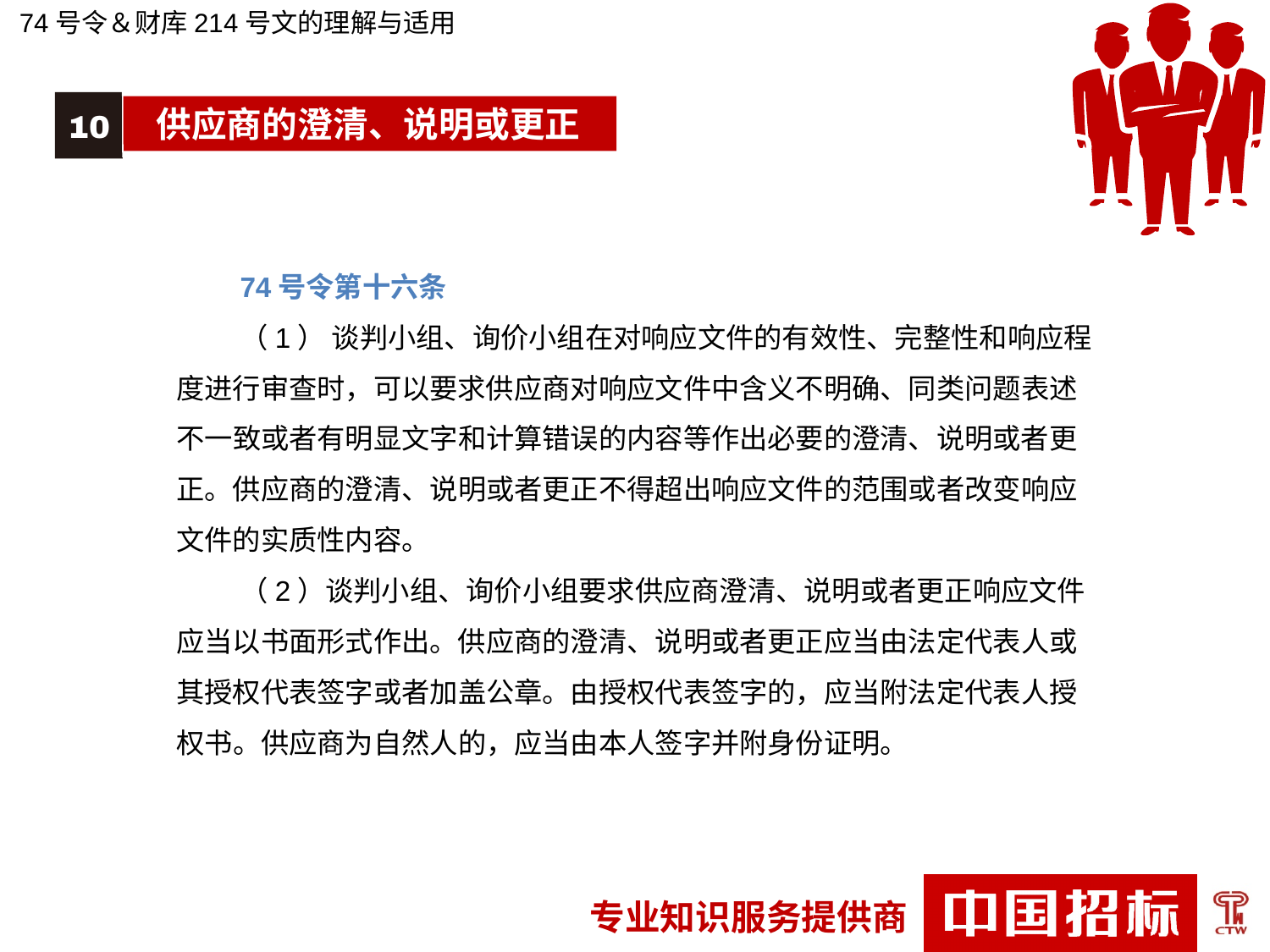

74号令＆财库214号文的理解与适用

10
供应商的澄清、说明或更正
74号令第十六条
（1） 谈判小组、询价小组在对响应文件的有效性、完整性和响应程度进行审查时，可以要求供应商对响应文件中含义不明确、同类问题表述不一致或者有明显文字和计算错误的内容等作出必要的澄清、说明或者更正。供应商的澄清、说明或者更正不得超出响应文件的范围或者改变响应文件的实质性内容。
（2）谈判小组、询价小组要求供应商澄清、说明或者更正响应文件应当以书面形式作出。供应商的澄清、说明或者更正应当由法定代表人或其授权代表签字或者加盖公章。由授权代表签字的，应当附法定代表人授权书。供应商为自然人的，应当由本人签字并附身份证明。